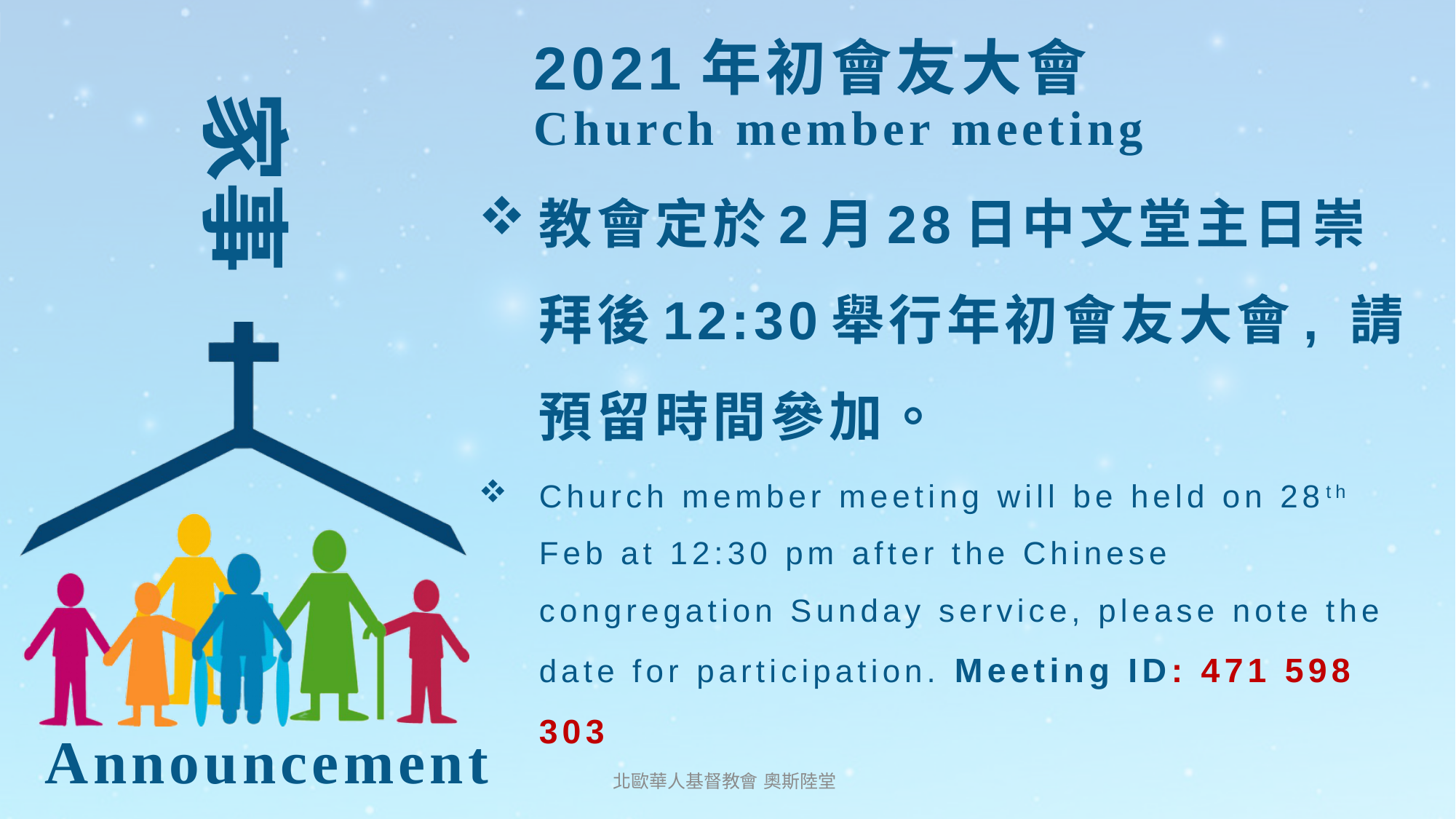

# 2021年初會友大會 Church member meeting
教會定於2月28日中文堂主日崇拜後12:30舉行年初會友大會, 請預留時間參加。
Church member meeting will be held on 28th Feb at 12:30 pm after the Chinese congregation Sunday service, please note the date for participation. Meeting ID: 471 598 303
Announcement
北歐華人基督教會 奧斯陸堂